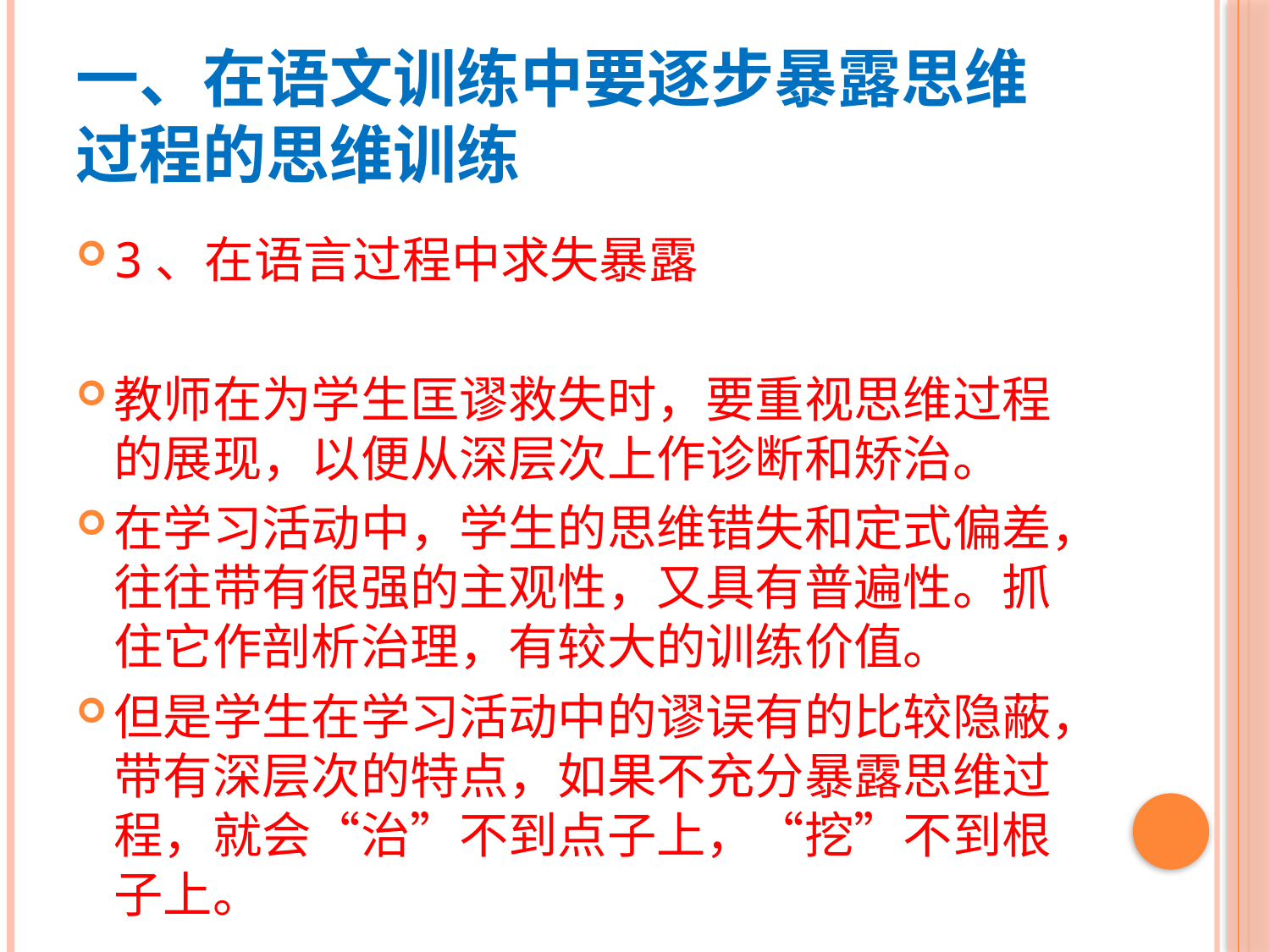

# 一、在语文训练中要逐步暴露思维过程的思维训练
3、在语言过程中求失暴露

教师在为学生匡谬救失时，要重视思维过程的展现，以便从深层次上作诊断和矫治。
在学习活动中，学生的思维错失和定式偏差，往往带有很强的主观性，又具有普遍性。抓住它作剖析治理，有较大的训练价值。
但是学生在学习活动中的谬误有的比较隐蔽，带有深层次的特点，如果不充分暴露思维过程，就会“治”不到点子上，“挖”不到根子上。